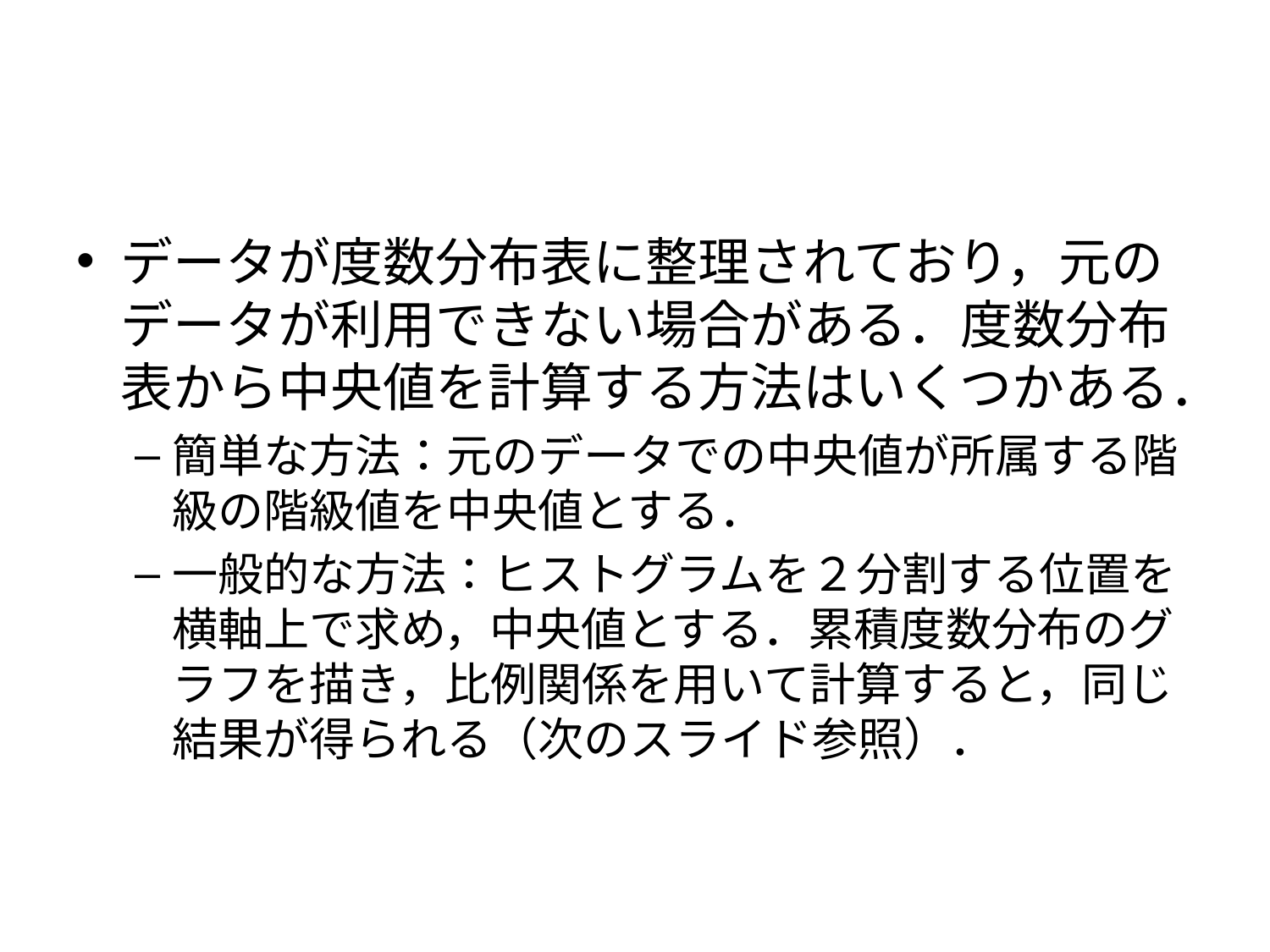

#
データが度数分布表に整理されており，元のデータが利用できない場合がある．度数分布表から中央値を計算する方法はいくつかある．
簡単な方法：元のデータでの中央値が所属する階級の階級値を中央値とする．
一般的な方法：ヒストグラムを２分割する位置を横軸上で求め，中央値とする．累積度数分布のグラフを描き，比例関係を用いて計算すると，同じ結果が得られる（次のスライド参照）．